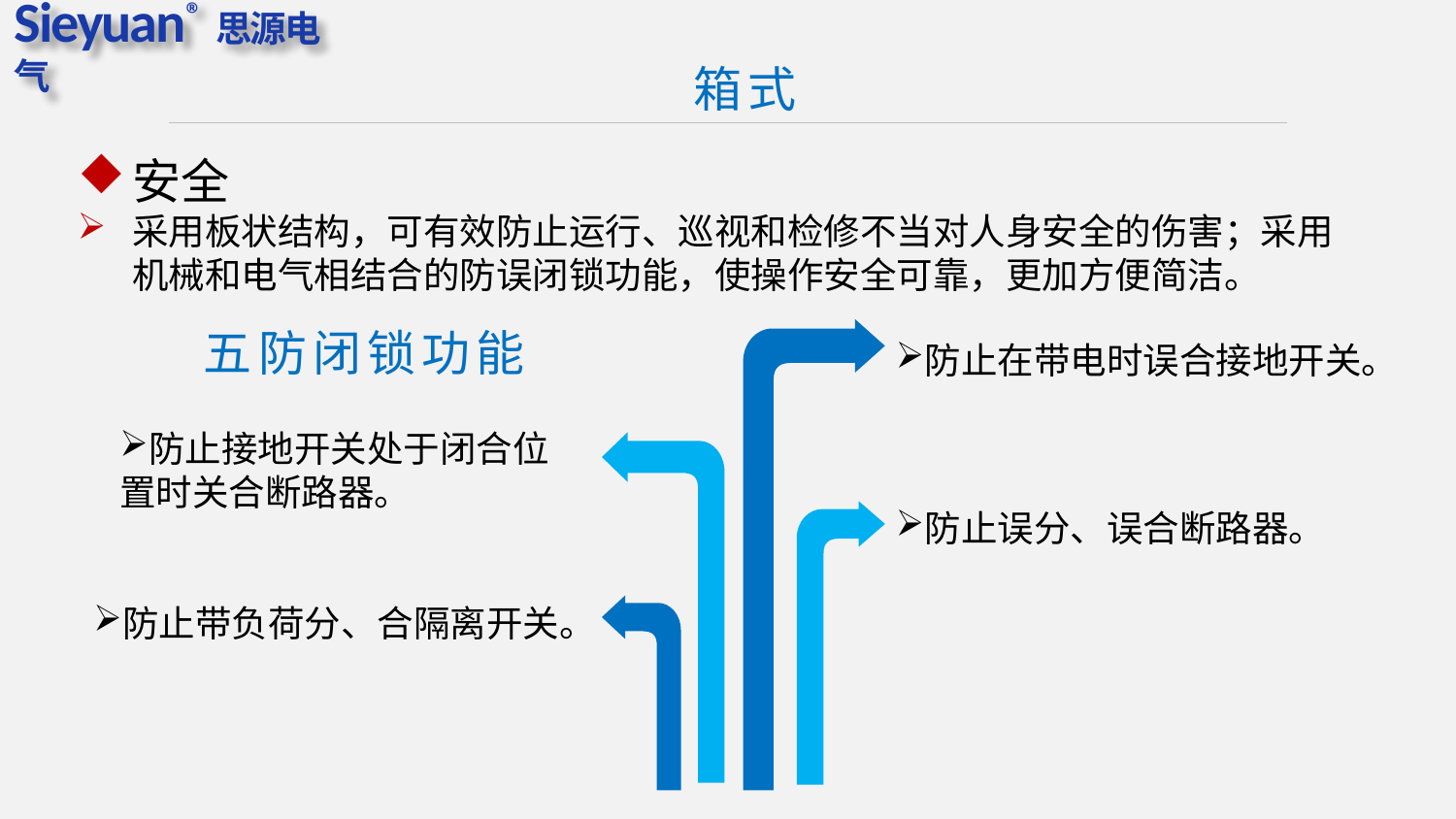

箱式

安全
采用板状结构，可有效防止运行、巡视和检修不当对人身安全的伤害；采用机械和电气相结合的防误闭锁功能，使操作安全可靠，更加方便简洁。

一.固定容量电容器成套柜
适用场景
防止在带电时误合接地开关。
五防闭锁功能

防止接地开关处于闭合位置时关合断路器。

主要功能
防止误分、误合断路器。

防止带负荷分、合隔离开关。

产品特色